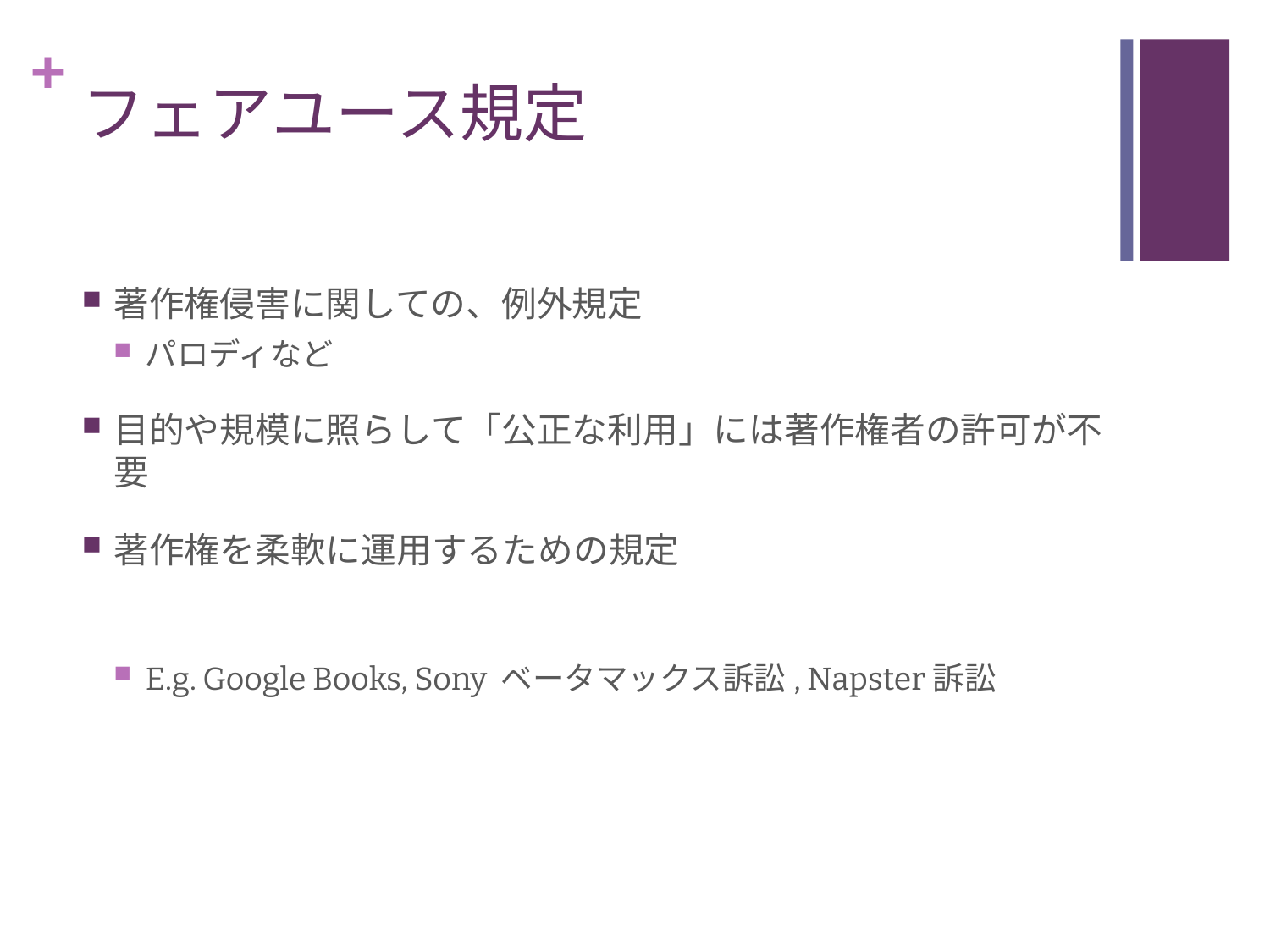

# フェアユース規定
著作権侵害に関しての、例外規定
パロディなど
目的や規模に照らして「公正な利用」には著作権者の許可が不要
著作権を柔軟に運用するための規定

E.g. Google Books, Sony ベータマックス訴訟, Napster訴訟